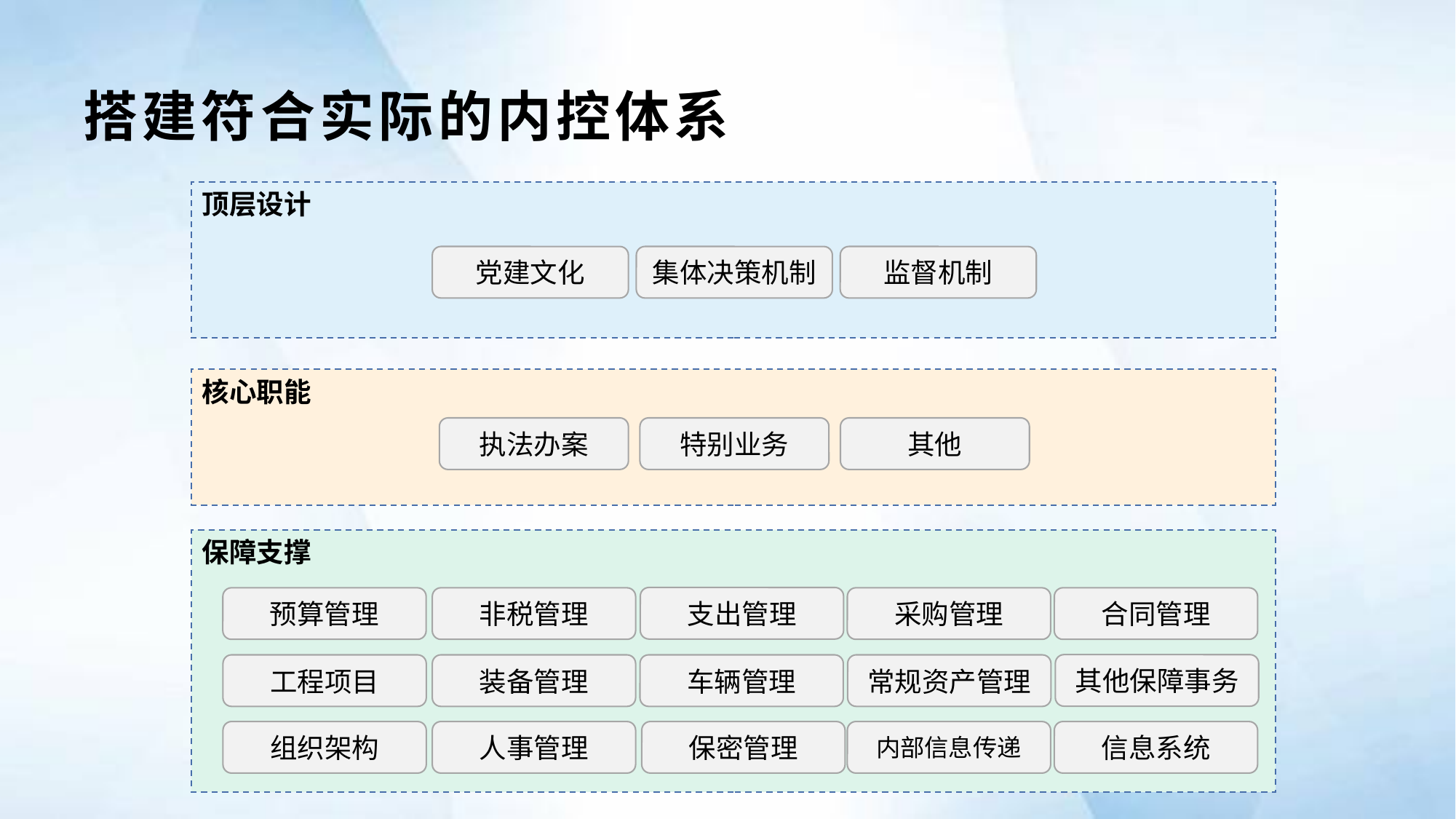

# 搭建符合实际的内控体系
顶层设计
党建文化
集体决策机制
监督机制
核心职能
执法办案
特别业务
其他
保障支撑
支出管理
预算管理
非税管理
采购管理
合同管理
其他保障事务
工程项目
装备管理
车辆管理
常规资产管理
组织架构
人事管理
保密管理
内部信息传递
信息系统
37